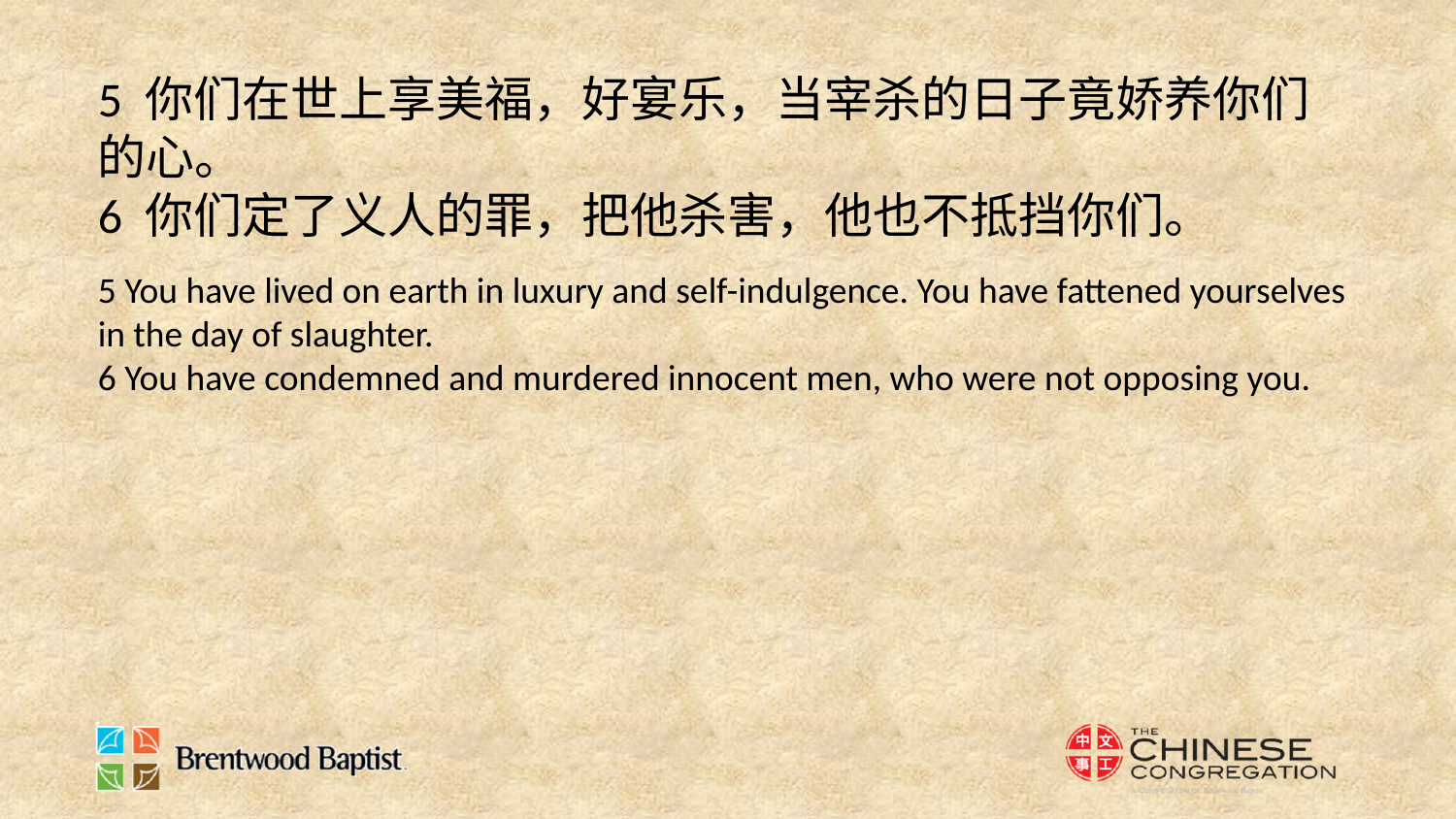

5 你们在世上享美福，好宴乐，当宰杀的日子竟娇养你们的心。
6 你们定了义人的罪，把他杀害，他也不抵挡你们。

5 You have lived on earth in luxury and self-indulgence. You have fattened yourselves in the day of slaughter.
6 You have condemned and murdered innocent men, who were not opposing you.